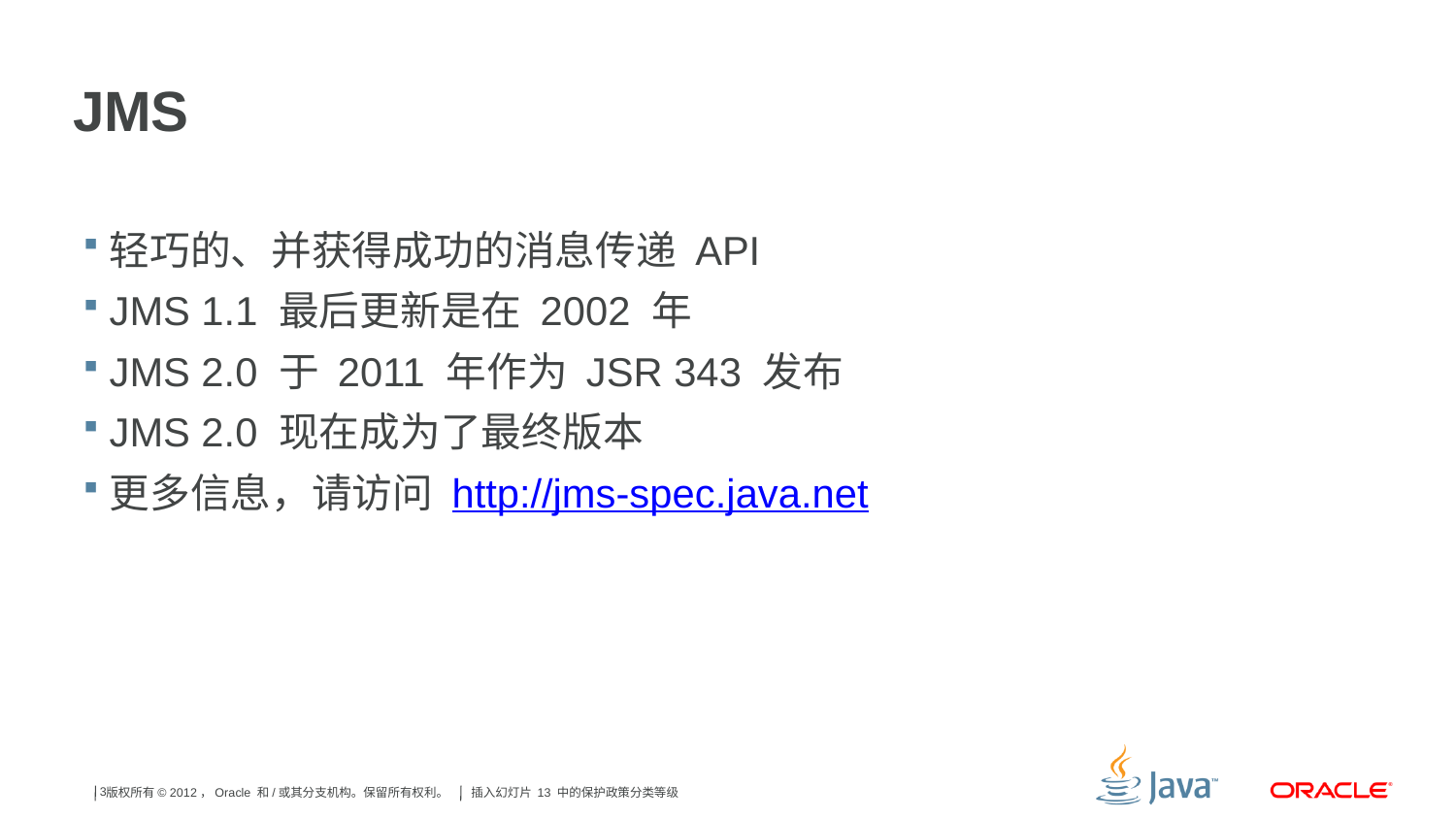

# JMS

轻巧的、并获得成功的消息传递 API
JMS 1.1 最后更新是在 2002 年
JMS 2.0 于 2011 年作为 JSR 343 发布
JMS 2.0 现在成为了最终版本
更多信息，请访问 http://jms-spec.java.net